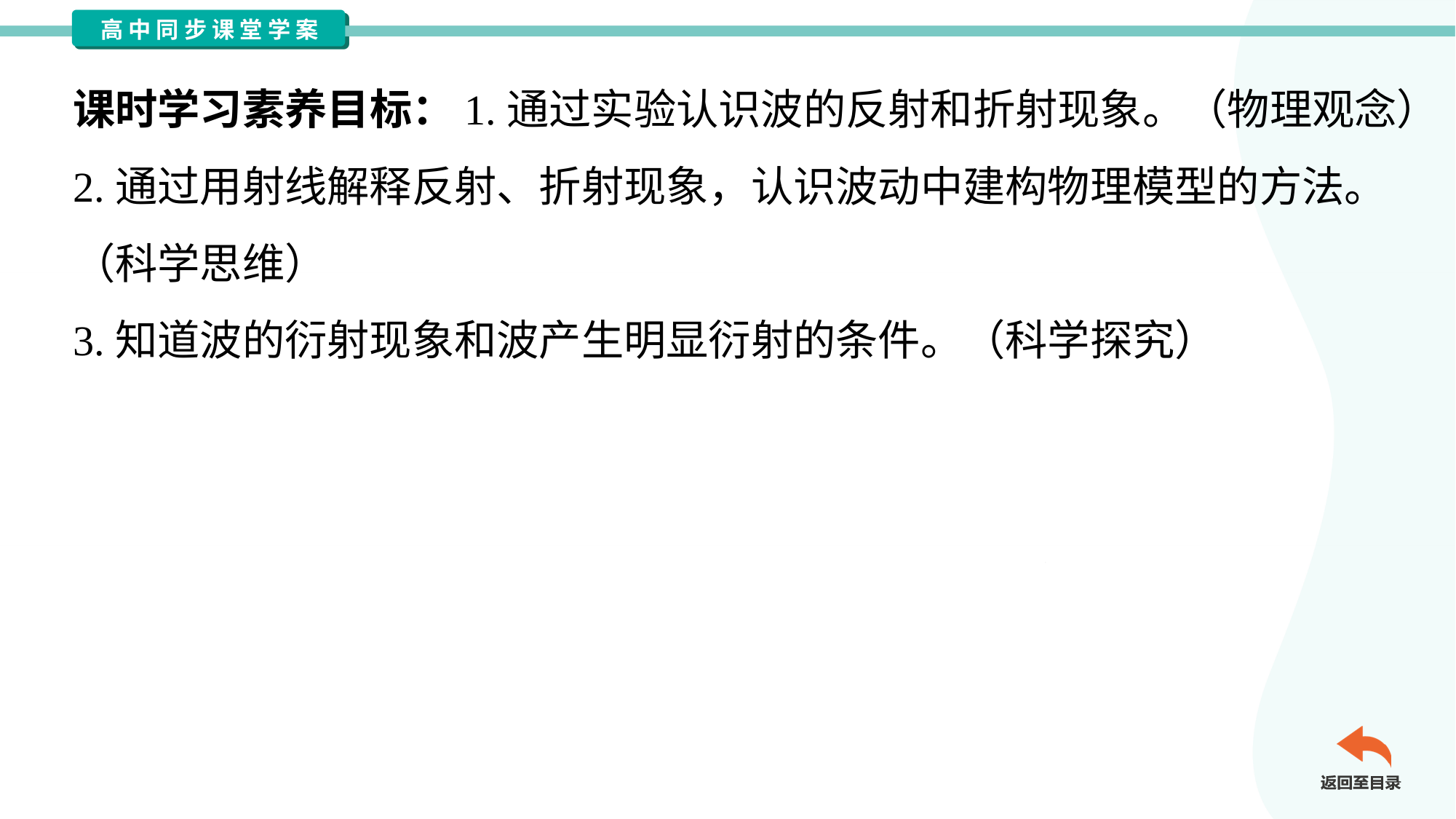

课时学习素养目标：1.通过实验认识波的反射和折射现象。（物理观念）
2.通过用射线解释反射、折射现象，认识波动中建构物理模型的方法。
（科学思维）
3.知道波的衍射现象和波产生明显衍射的条件。（科学探究）